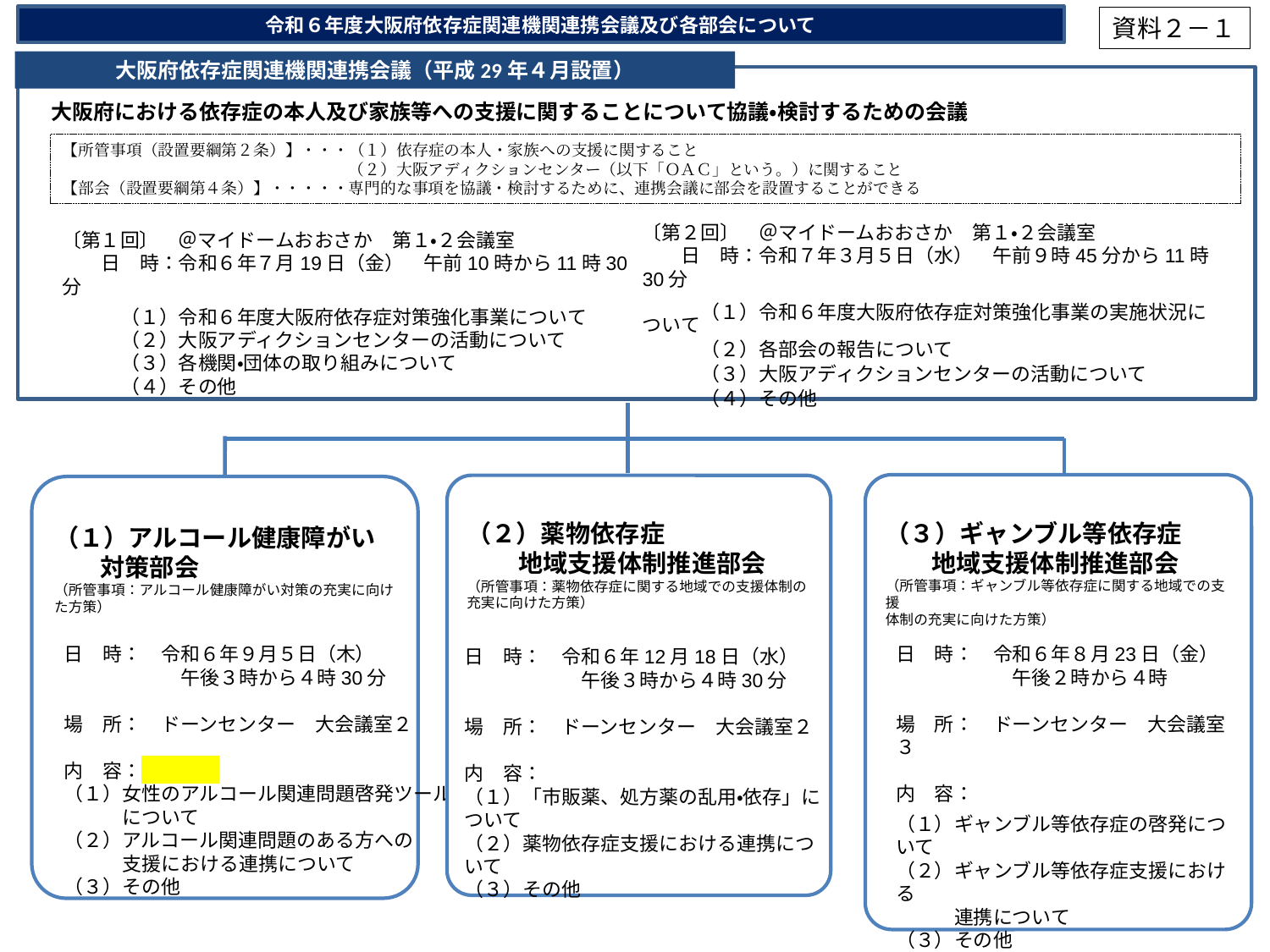

# 令和６年度大阪府依存症関連機関連携会議及び各部会について
資料２－１
大阪府依存症関連機関連携会議（平成29年４月設置）

　大阪府における依存症の本人及び家族等への支援に関することについて協議・検討するための会議
【所管事項（設置要綱第２条）】・・・（１）依存症の本人・家族への支援に関すること
　　　　　　　　　　　　　　　　　　（２）大阪アディクションセンター（以下「ＯＡＣ」という。）に関すること
【部会（設置要綱第４条）】・・・・・専門的な事項を協議・検討するために、連携会議に部会を設置することができる
〔第２回〕　＠マイドームおおさか　第１・２会議室
　　日　時：令和７年３月５日（水）　午前９時45分から11時30分

　　　（１）令和６年度大阪府依存症対策強化事業の実施状況について

　　　（２）各部会の報告について

　　　（３）大阪アディクションセンターの活動について

　　　（４）その他
〔第１回〕　＠マイドームおおさか　第１・２会議室
　　日　時：令和６年７月19日（金）　午前10時から11時30分

　　　（１）令和６年度大阪府依存症対策強化事業について
　　　（２）大阪アディクションセンターの活動について
　　　（３）各機関・団体の取り組みについて
　　　（４）その他

（３）ギャンブル等依存症
       地域支援体制推進部会
（所管事項：ギャンブル等依存症に関する地域での支援
体制の充実に向けた方策）

（２）薬物依存症
        地域支援体制推進部会
（所管事項：薬物依存症に関する地域での支援体制の
充実に向けた方策）

日　時：　令和６年８月23日（金）
　　　　　　午後２時から４時

場　所：　ドーンセンター　大会議室３

内　容：

（１）ギャンブル等依存症の啓発について
（２）ギャンブル等依存症支援における
　　　連携について
（３）その他

（１）アルコール健康障がい
       対策部会
（所管事項：アルコール健康障がい対策の充実に向けた方策）

　日　時：　令和６年９月５日（木）
　　　　　　　午後３時から４時30分

　場　所：　ドーンセンター　大会議室２

　内　容：
　（１）女性のアルコール関連問題啓発ツール
　　　　について
　（２）アルコール関連問題のある方への
　　　　支援における連携について
　（３）その他

日　時：　令和６年12月18日（水）
　　　　　　午後３時から４時30分

場　所：　ドーンセンター　大会議室２

内　容：
（１）「市販薬、処方薬の乱用・依存」について
（２）薬物依存症支援における連携について
（３）その他